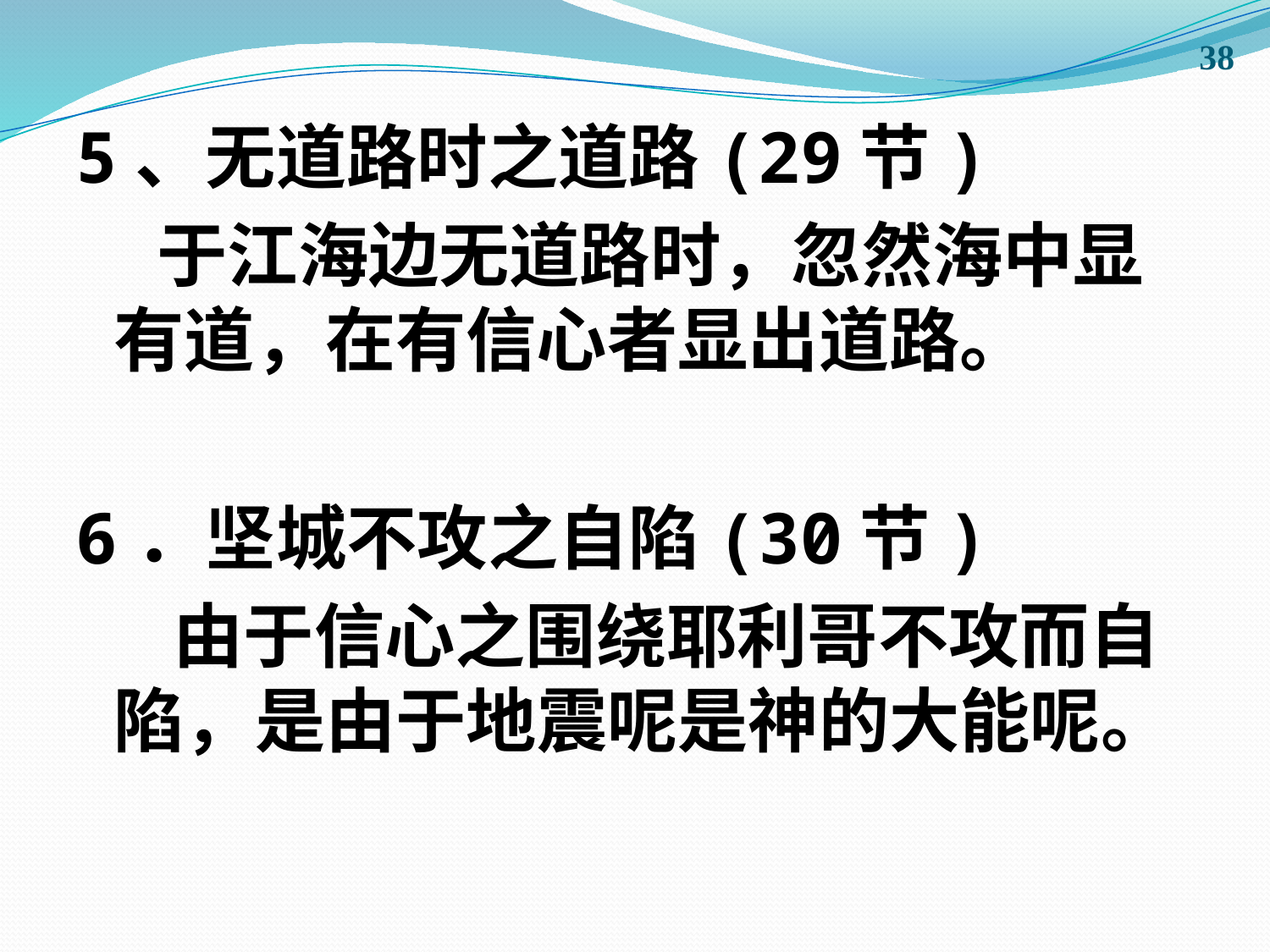

38
5、无道路时之道路(29节)
    于江海边无道路时，忽然海中显有道，在有信心者显出道路。

6．坚城不攻之自陷(30节)
     由于信心之围绕耶利哥不攻而自陷，是由于地震呢是神的大能呢。